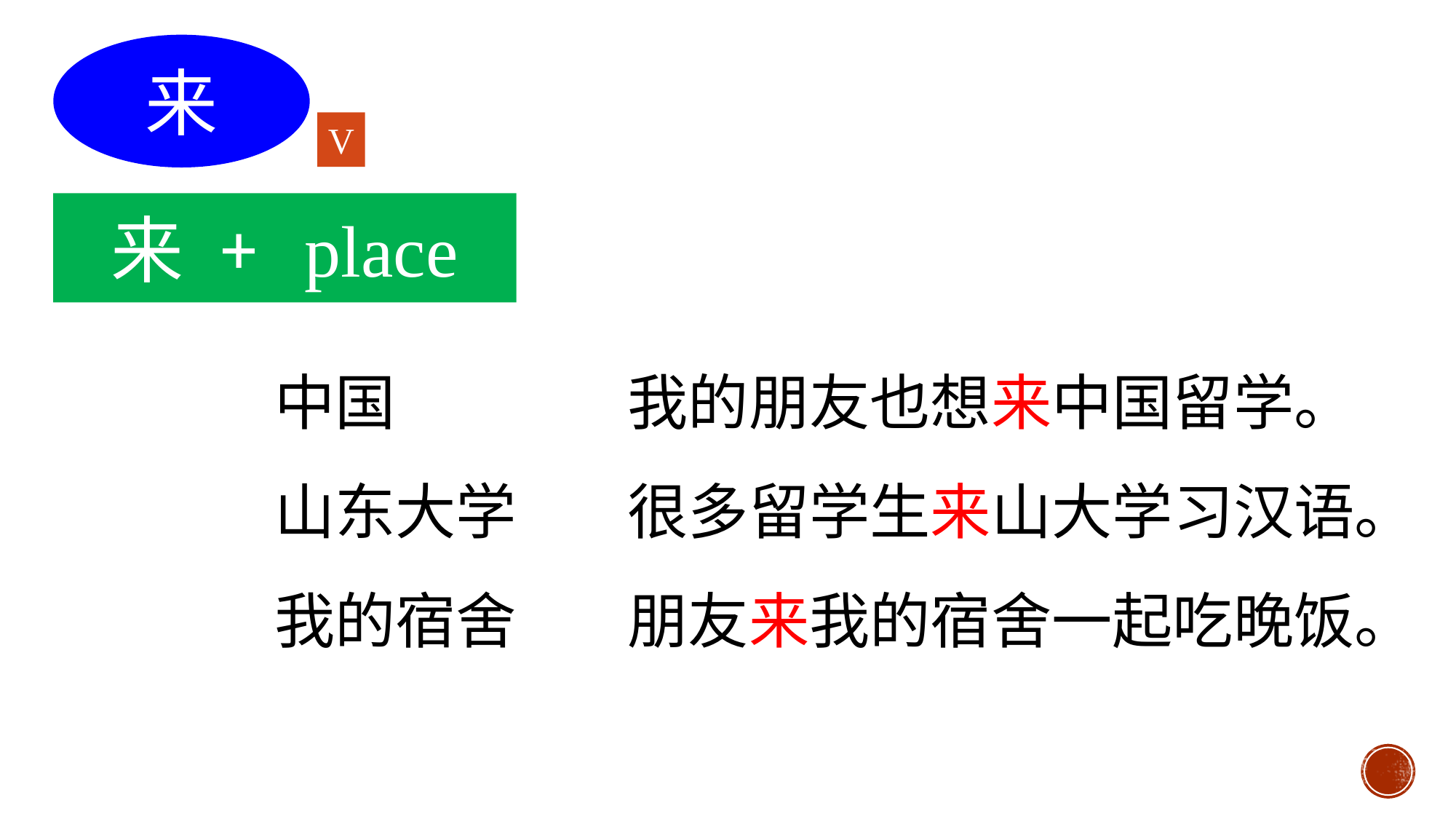

来
V
来 + place
中国
山东大学
我的宿舍
我的朋友也想来中国留学。
很多留学生来山大学习汉语。
朋友来我的宿舍一起吃晚饭。